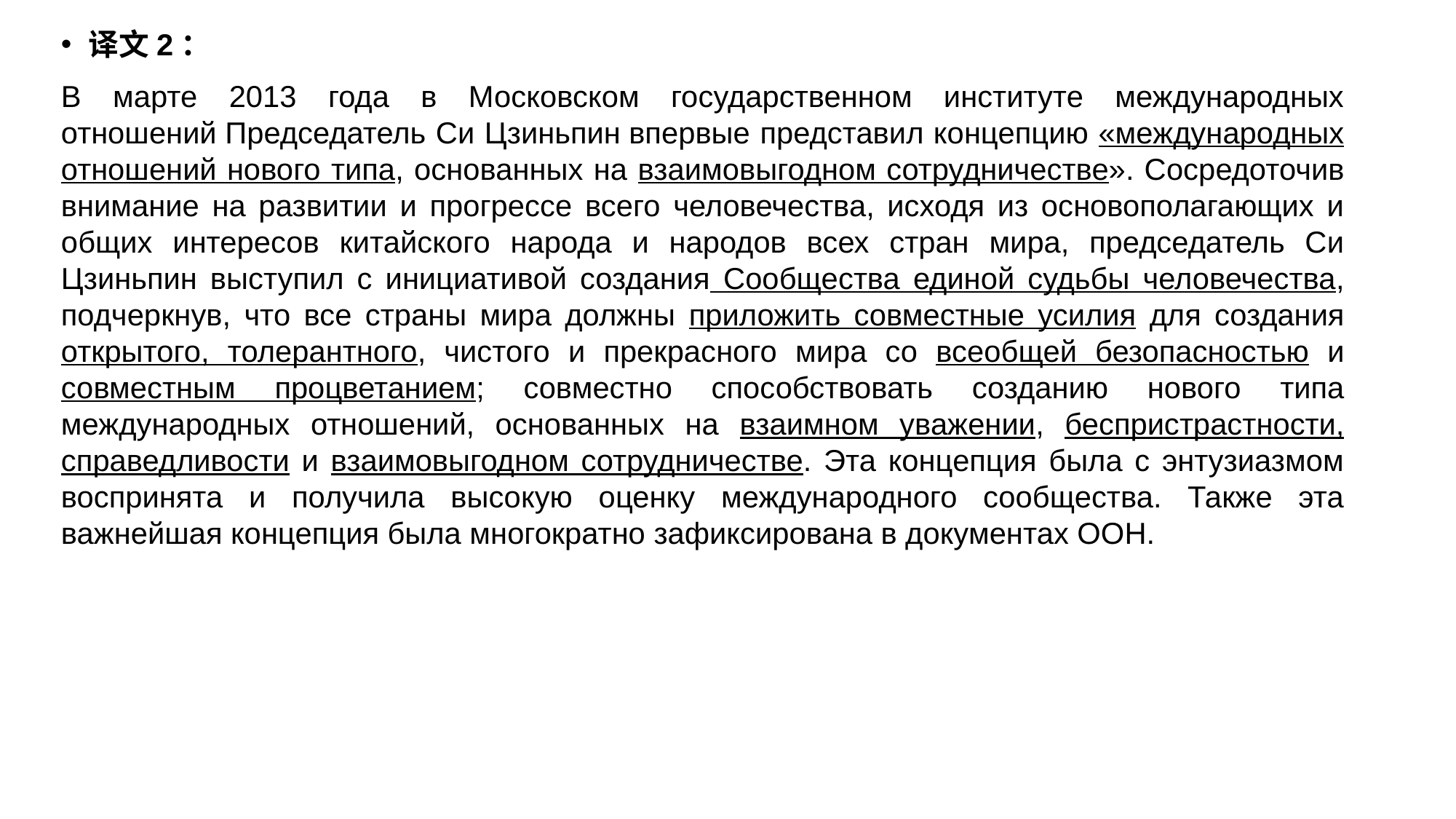

译文2：
В марте 2013 года в Московском государственном институте международных отношений Председатель Си Цзиньпин впервые представил концепцию «международных отношений нового типа, основанных на взаимовыгодном сотрудничестве». Сосредоточив внимание на развитии и прогрессе всего человечества, исходя из основополагающих и общих интересов китайского народа и народов всех стран мира, председатель Си Цзиньпин выступил с инициативой создания Сообщества единой судьбы человечества, подчеркнув, что все страны мира должны приложить совместные усилия для создания открытого, толерантного, чистого и прекрасного мира со всеобщей безопасностью и совместным процветанием; совместно способствовать созданию нового типа международных отношений, основанных на взаимном уважении, беспристрастности, справедливости и взаимовыгодном сотрудничестве. Эта концепция была с энтузиазмом воспринята и получила высокую оценку международного сообщества. Также эта важнейшая концепция была многократно зафиксирована в документах ООН.